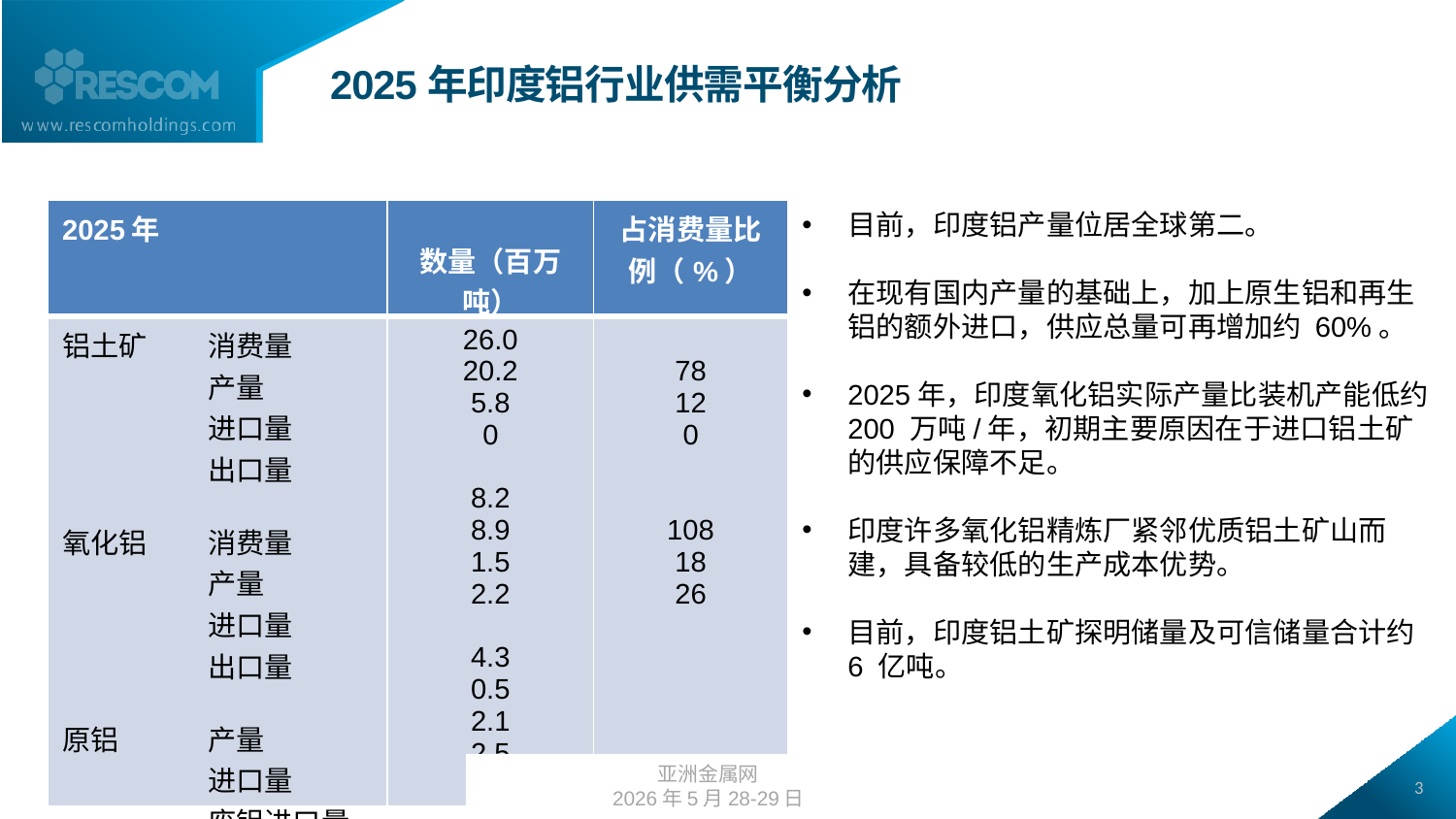

# 2025年印度铝行业供需平衡分析
| 2025年 | 数量（百万吨） | 占消费量比例（%） |
| --- | --- | --- |
| 铝土矿 消费量 产量 进口量 出口量 氧化铝 消费量 产量 进口量 出口量 原铝 产量 进口量 废铝进口量 出口量 | 26.0 20.2 5.8 0 8.2 8.9 1.5 2.2 4.3 0.5 2.1 2.5 | 78 12 0 108 18 26 |
目前，印度铝产量位居全球第二。

在现有国内产量的基础上，加上原生铝和再生铝的额外进口，供应总量可再增加约 60%。

2025年，印度氧化铝实际产量比装机产能低约 200 万吨/年，初期主要原因在于进口铝土矿的供应保障不足。

印度许多氧化铝精炼厂紧邻优质铝土矿山而建，具备较低的生产成本优势。

目前，印度铝土矿探明储量及可信储量合计约 6 亿吨。
亚洲金属网
2026年5月28-29日
3